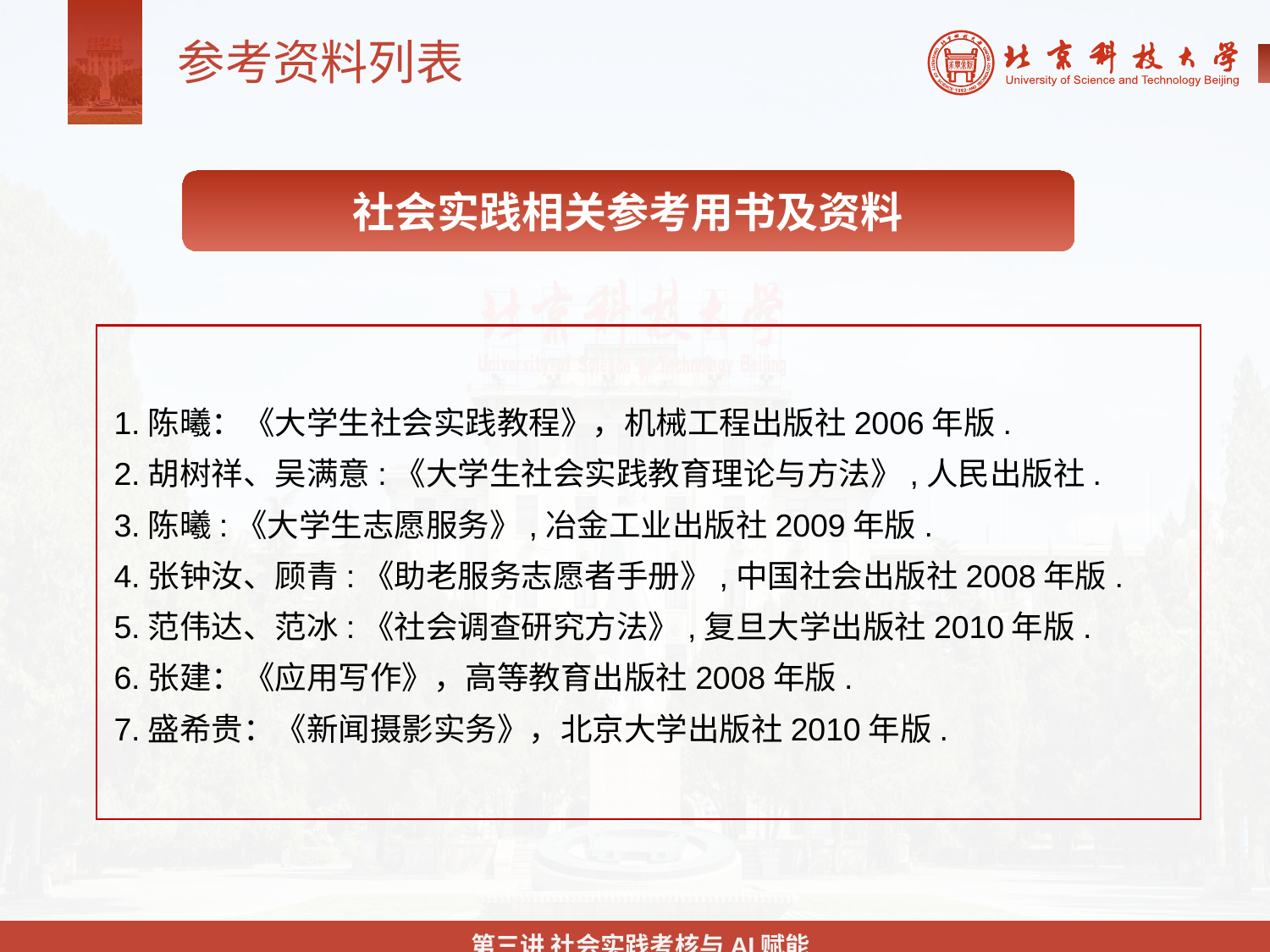

参考资料列表
社会实践相关参考用书及资料
1.陈曦：《大学生社会实践教程》，机械工程出版社2006年版.
2.胡树祥、吴满意:《大学生社会实践教育理论与方法》,人民出版社.
3.陈曦:《大学生志愿服务》,冶金工业出版社2009年版.
4.张钟汝、顾青:《助老服务志愿者手册》,中国社会出版社2008年版.
5.范伟达、范冰:《社会调查研究方法》,复旦大学出版社2010年版.
6.张建：《应用写作》，高等教育出版社2008年版.
7.盛希贵：《新闻摄影实务》，北京大学出版社2010年版.